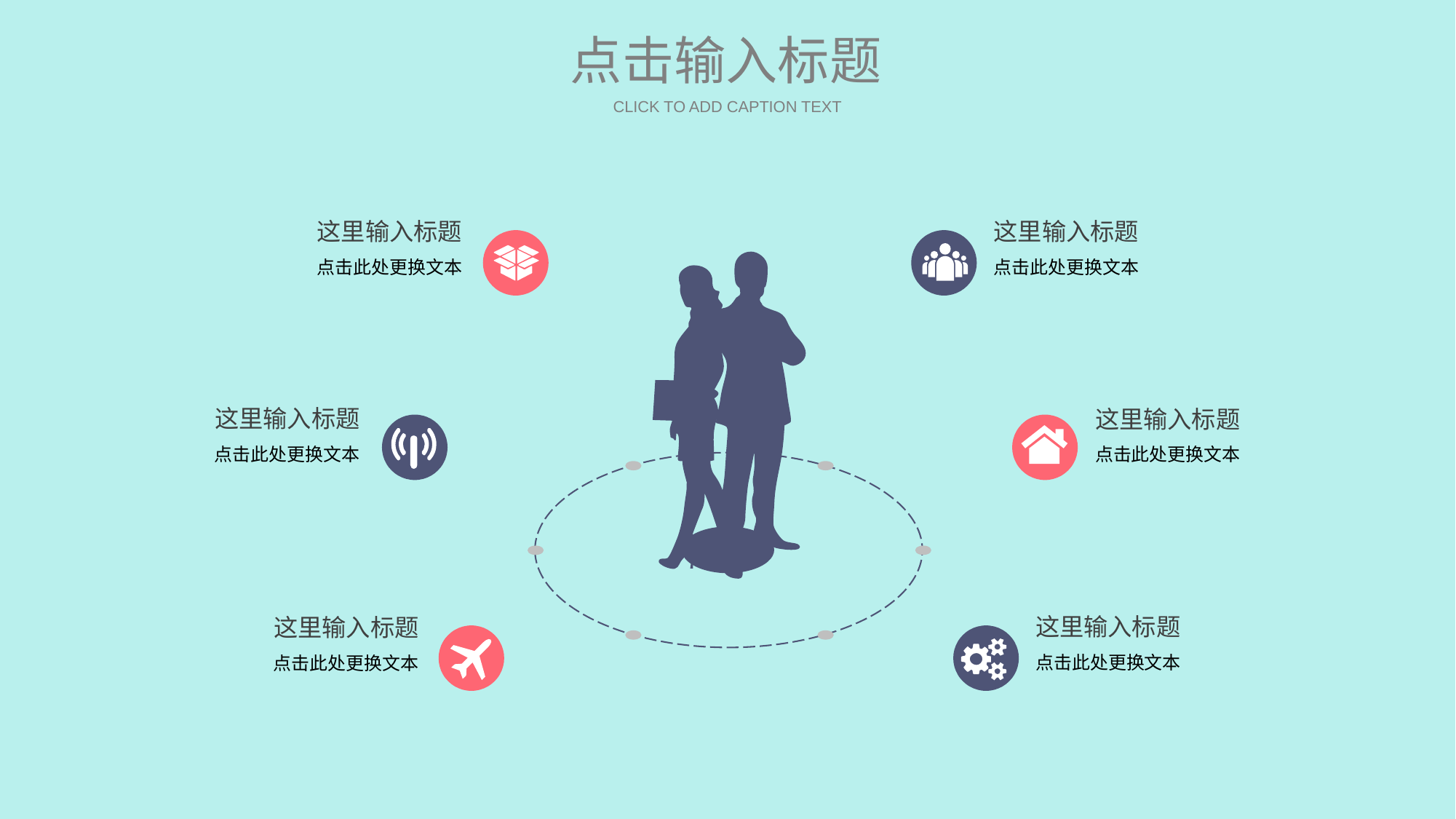

点击输入标题
CLICK TO ADD CAPTION TEXT
这里输入标题
点击此处更换文本
这里输入标题
点击此处更换文本

这里输入标题
点击此处更换文本
这里输入标题
点击此处更换文本

这里输入标题
点击此处更换文本
这里输入标题
点击此处更换文本